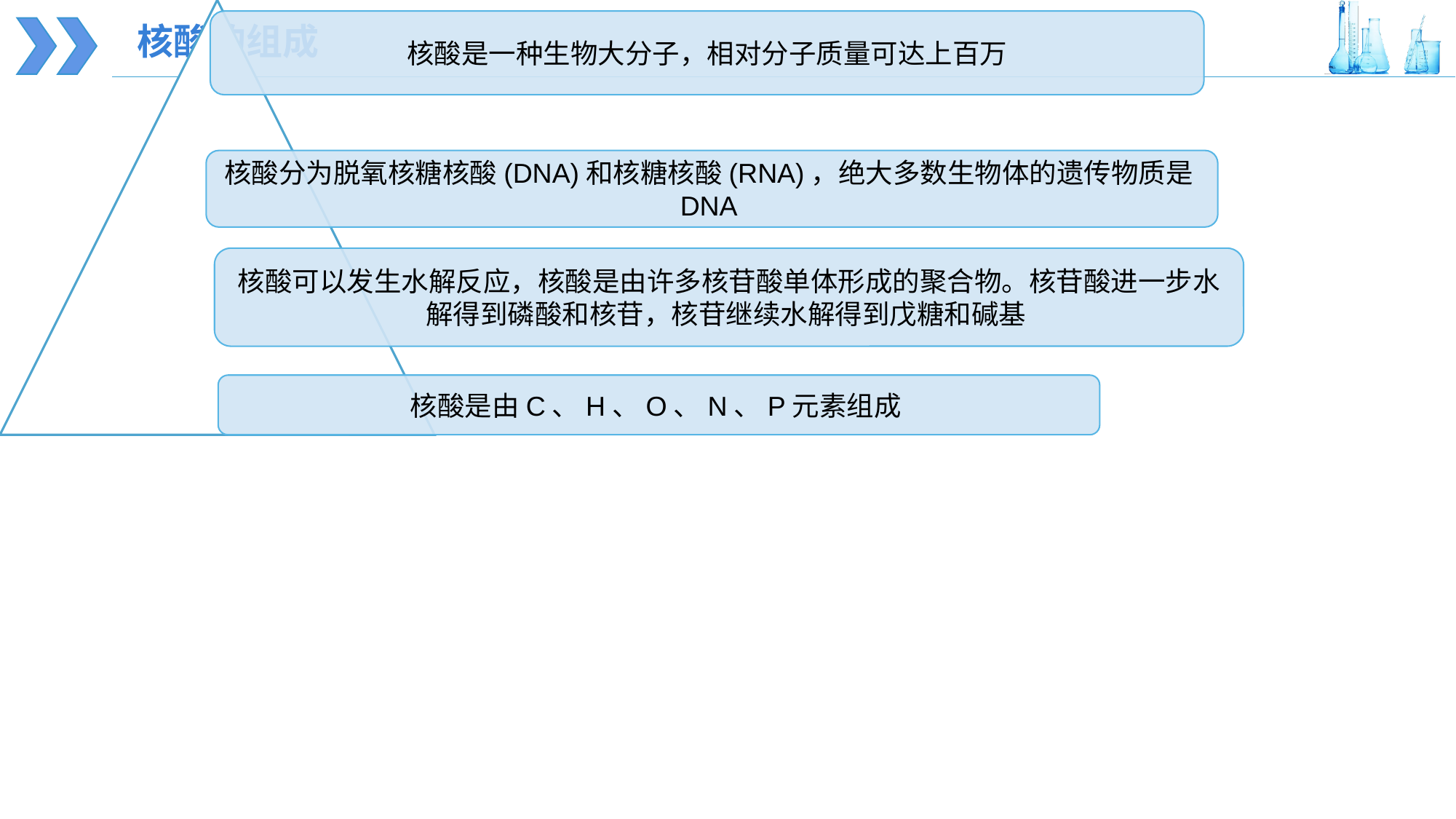

核酸的组成
核酸是一种生物大分子，相对分子质量可达上百万
核酸分为脱氧核糖核酸(DNA)和核糖核酸(RNA)，绝大多数生物体的遗传物质是DNA
核酸可以发生水解反应，核酸是由许多核苷酸单体形成的聚合物。核苷酸进一步水解得到磷酸和核苷，核苷继续水解得到戊糖和碱基
核酸是由C、H、O、N、P元素组成